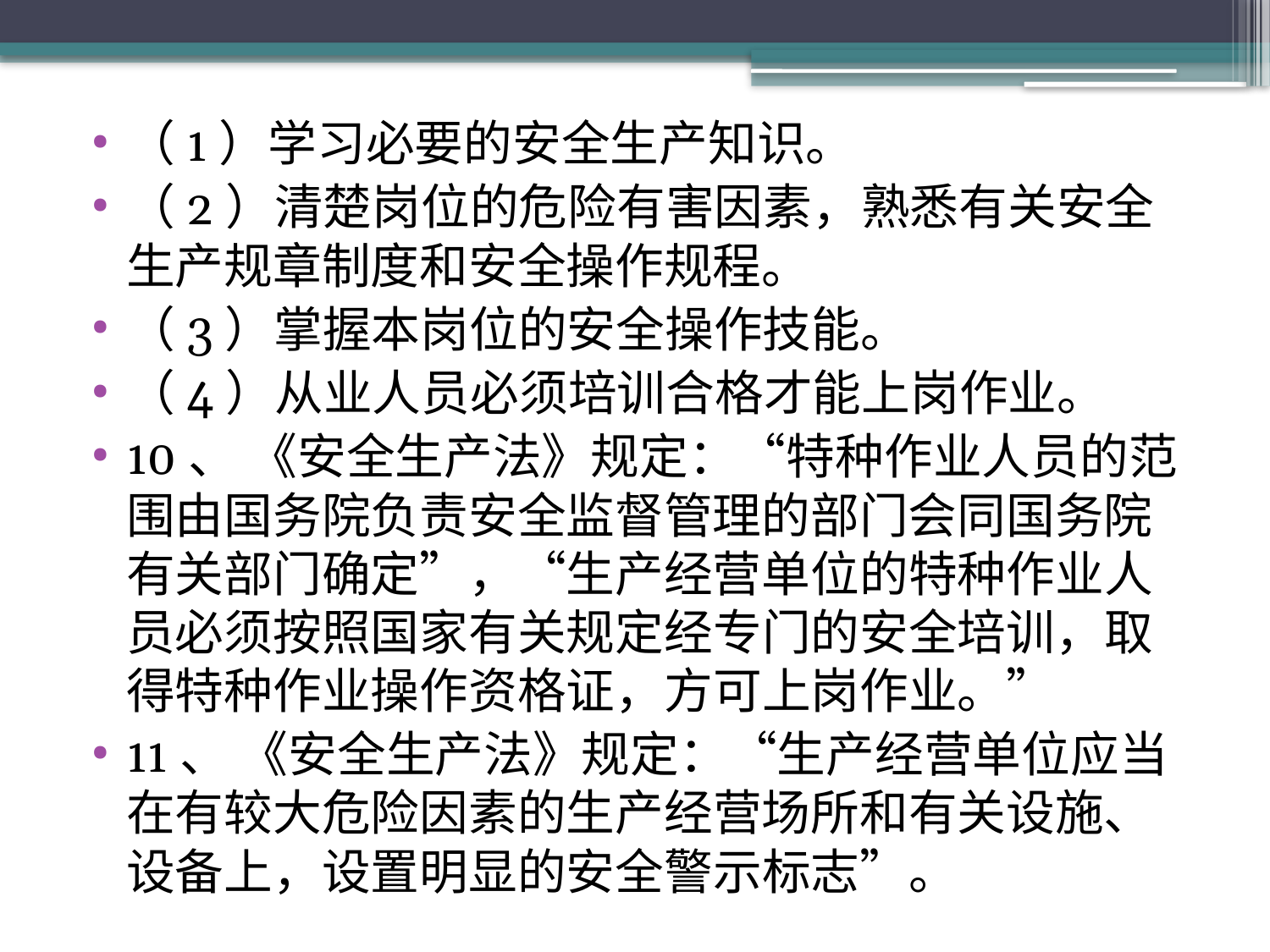

（1）学习必要的安全生产知识。
（2）清楚岗位的危险有害因素，熟悉有关安全生产规章制度和安全操作规程。
（3）掌握本岗位的安全操作技能。
（4）从业人员必须培训合格才能上岗作业。
10、 《安全生产法》规定：“特种作业人员的范围由国务院负责安全监督管理的部门会同国务院有关部门确定”，“生产经营单位的特种作业人员必须按照国家有关规定经专门的安全培训，取得特种作业操作资格证，方可上岗作业。”
11、 《安全生产法》规定：“生产经营单位应当在有较大危险因素的生产经营场所和有关设施、设备上，设置明显的安全警示标志”。